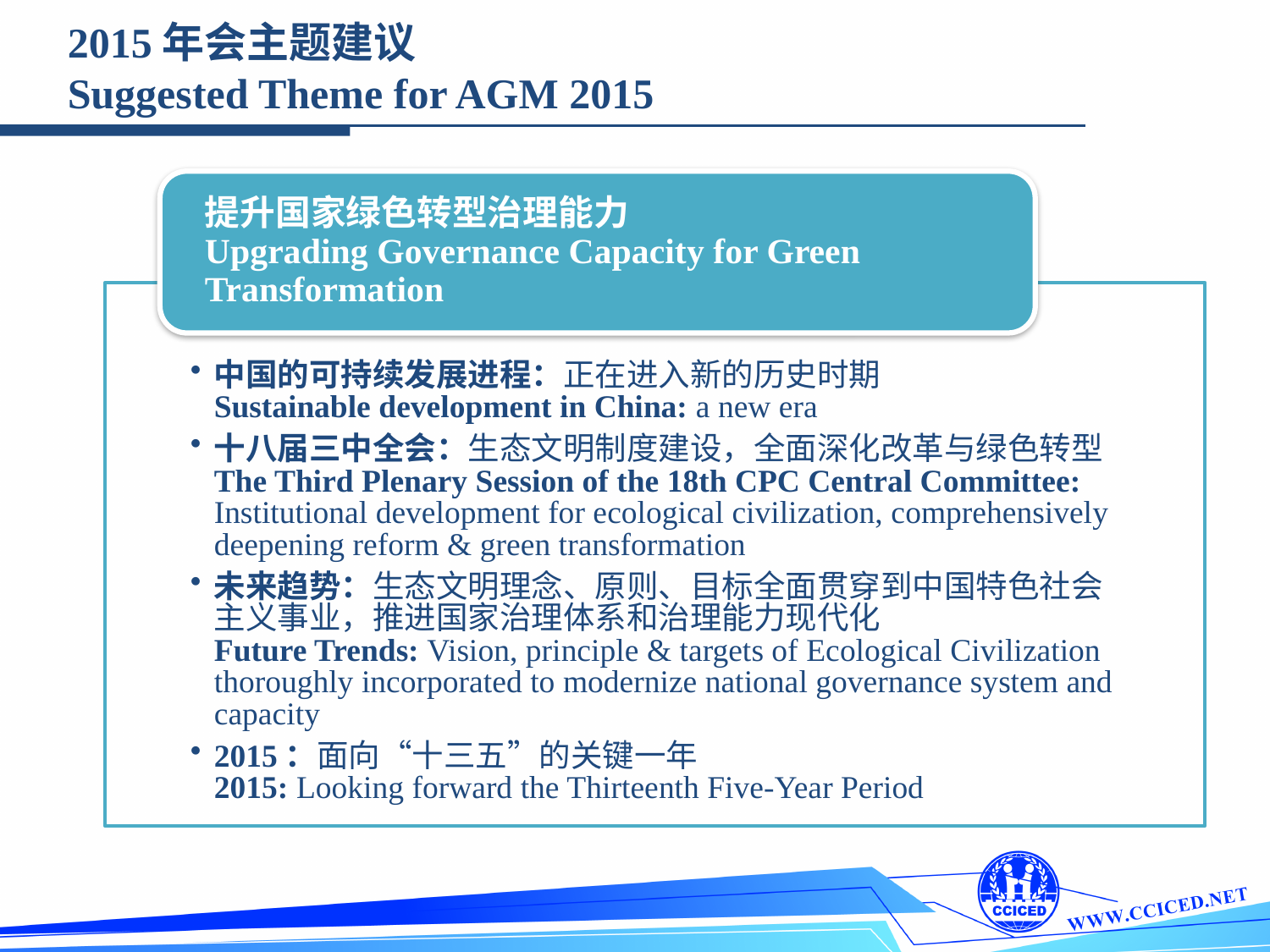

2015年会主题建议
Suggested Theme for AGM 2015
中国的可持续发展进程：正在进入新的历史时期
Sustainable development in China: a new era
十八届三中全会：生态文明制度建设，全面深化改革与绿色转型
The Third Plenary Session of the 18th CPC Central Committee: Institutional development for ecological civilization, comprehensively deepening reform & green transformation
未来趋势：生态文明理念、原则、目标全面贯穿到中国特色社会主义事业，推进国家治理体系和治理能力现代化
Future Trends: Vision, principle & targets of Ecological Civilization thoroughly incorporated to modernize national governance system and capacity
2015：面向“十三五”的关键一年
2015: Looking forward the Thirteenth Five-Year Period
提升国家绿色转型治理能力
Upgrading Governance Capacity for Green Transformation